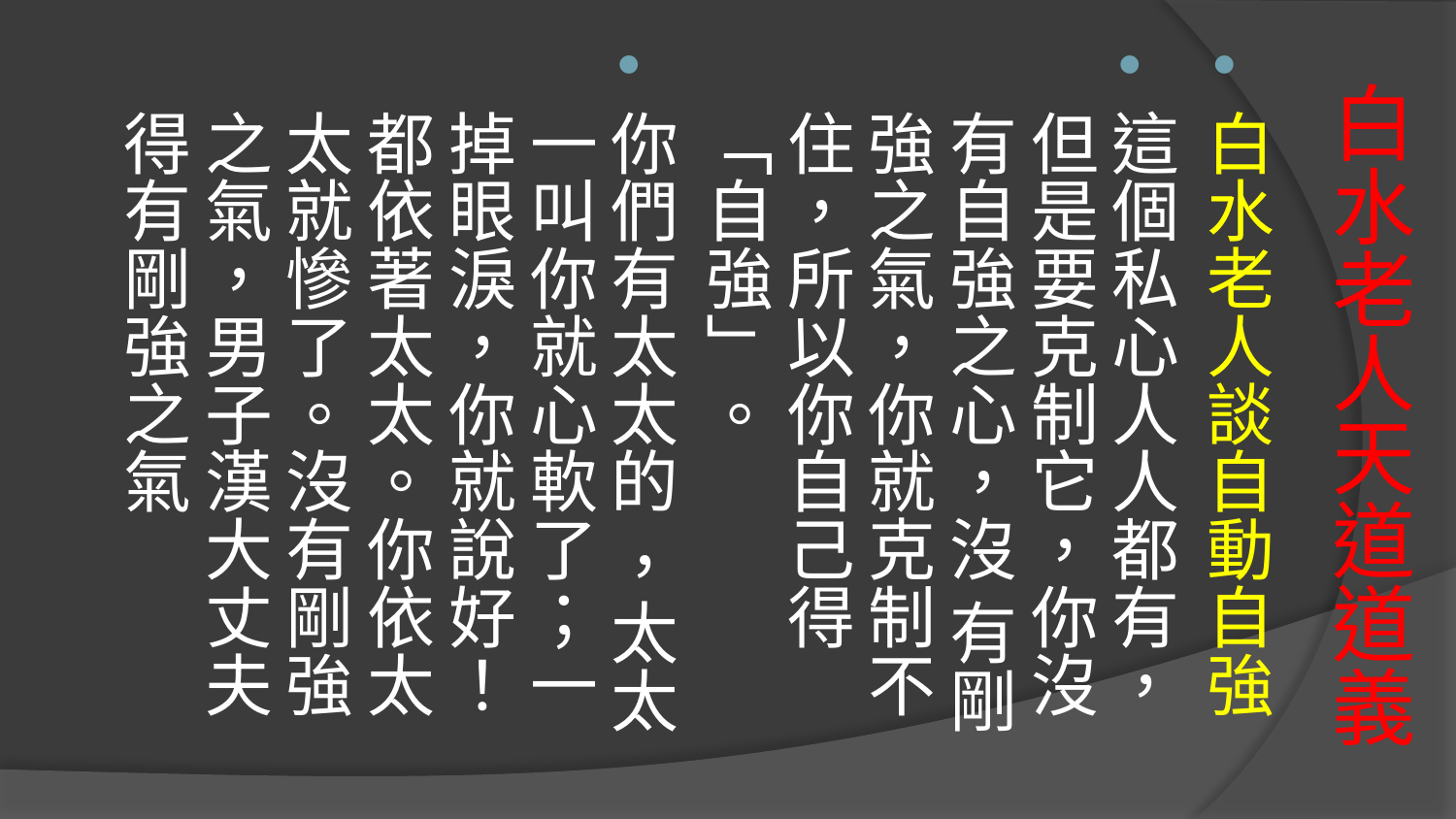

白水老人談自動自強
這個私心人人都有，但是要克制它，你沒有自強之心，沒 有剛強之氣，你就克制不住，所以你自己得「自強」。
你們有太太的 ，太太一叫你就心軟了；一掉眼淚，你就說好！都依著太太。你依太 太就慘了。沒有剛強之氣，男子漢大丈夫得有剛強之氣

# 白水老人天道道義